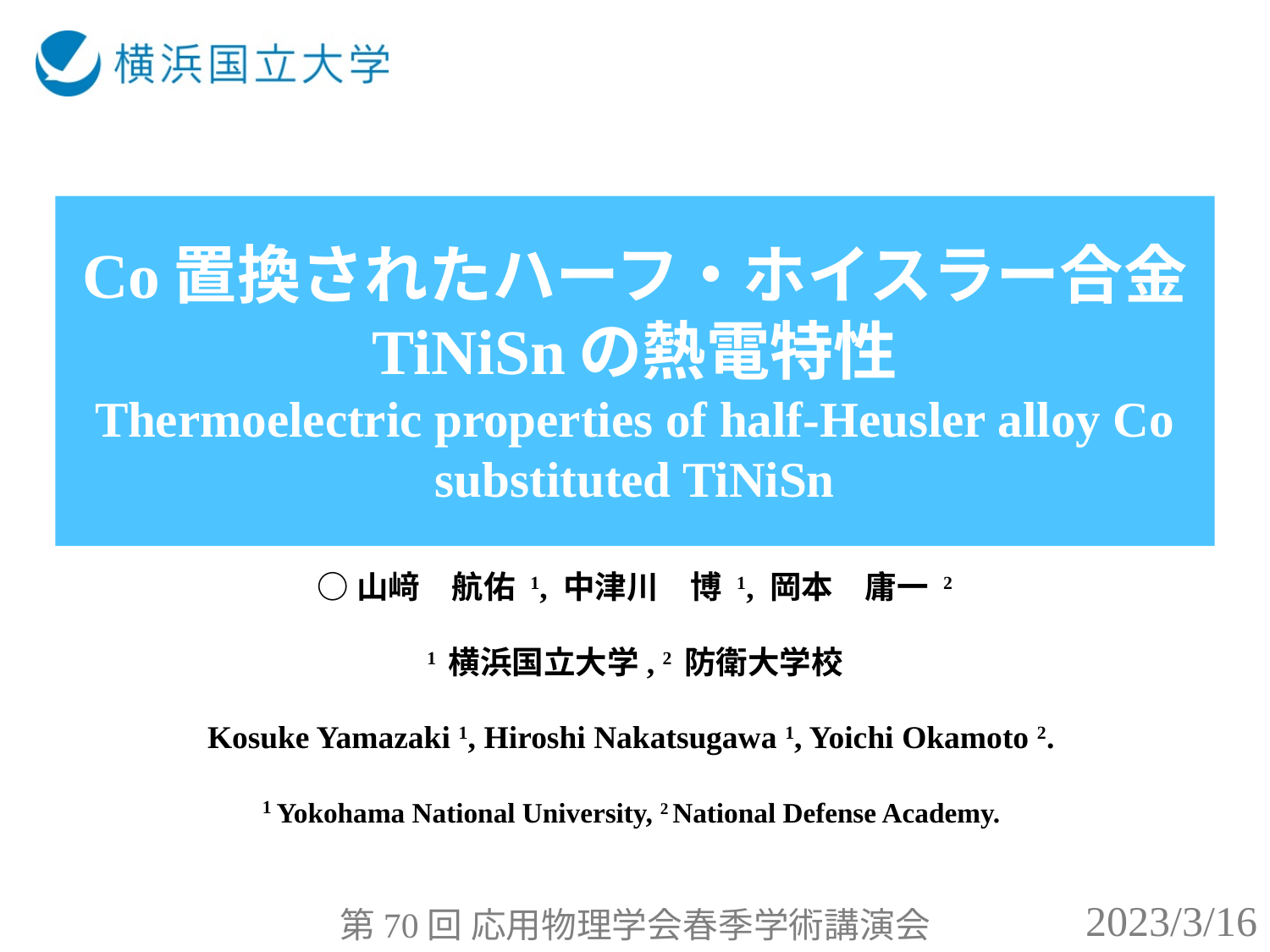

Co置換されたハーフ・ホイスラー合金
TiNiSnの熱電特性
Thermoelectric properties of half-Heusler alloy Co substituted TiNiSn
○山﨑　航佑 1, 中津川　博 1, 岡本　庸一 2
1 横浜国立大学, 2 防衛大学校
Kosuke Yamazaki 1, Hiroshi Nakatsugawa 1, Yoichi Okamoto 2.
1 Yokohama National University, 2 National Defense Academy.
2023/3/16
第70回 応用物理学会春季学術講演会